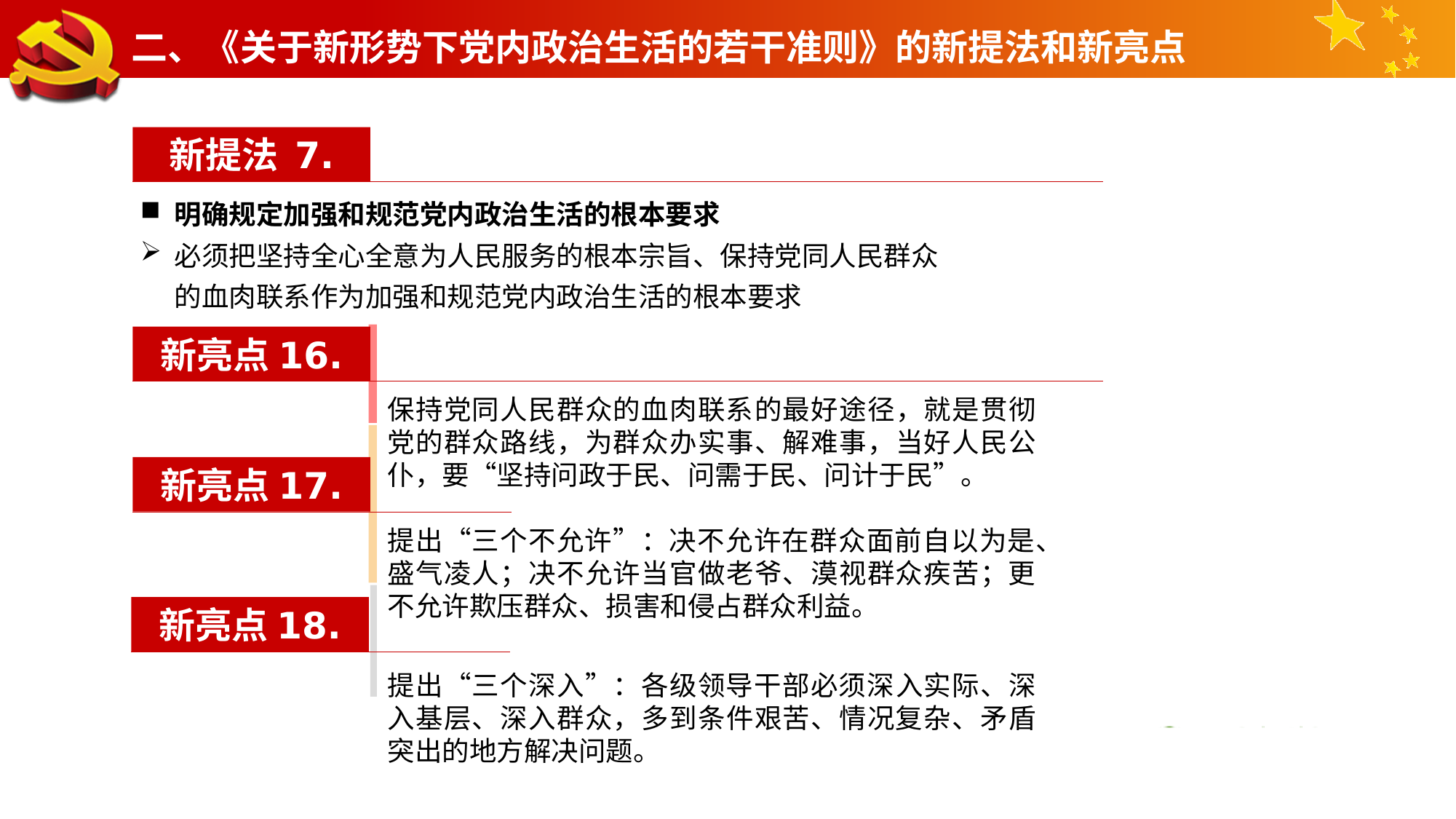

二、《关于新形势下党内政治生活的若干准则》的新提法和新亮点
新提法 7.
明确规定加强和规范党内政治生活的根本要求
必须把坚持全心全意为人民服务的根本宗旨、保持党同人民群众的血肉联系作为加强和规范党内政治生活的根本要求

新亮点16.
保持党同人民群众的血肉联系的最好途径，就是贯彻党的群众路线，为群众办实事、解难事，当好人民公仆，要“坚持问政于民、问需于民、问计于民”。

新亮点17.
提出“三个不允许”：决不允许在群众面前自以为是、盛气凌人；决不允许当官做老爷、漠视群众疾苦；更不允许欺压群众、损害和侵占群众利益。

新亮点18.
提出“三个深入”：各级领导干部必须深入实际、深入基层、深入群众，多到条件艰苦、情况复杂、矛盾突出的地方解决问题。